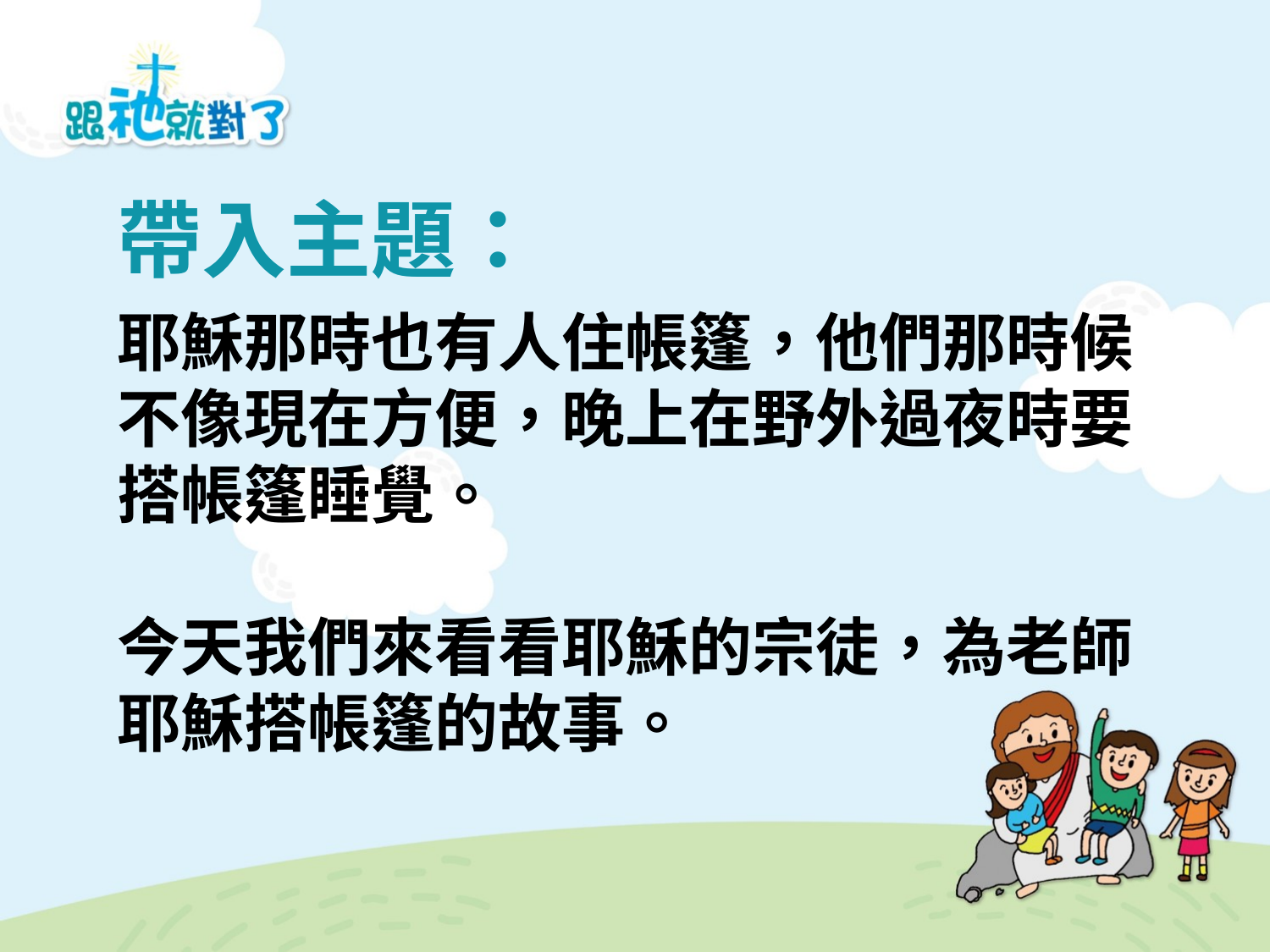

帶入主題：
耶穌那時也有人住帳篷，他們那時候不像現在方便，晚上在野外過夜時要搭帳篷睡覺。

今天我們來看看耶穌的宗徒，為老師耶穌搭帳篷的故事。